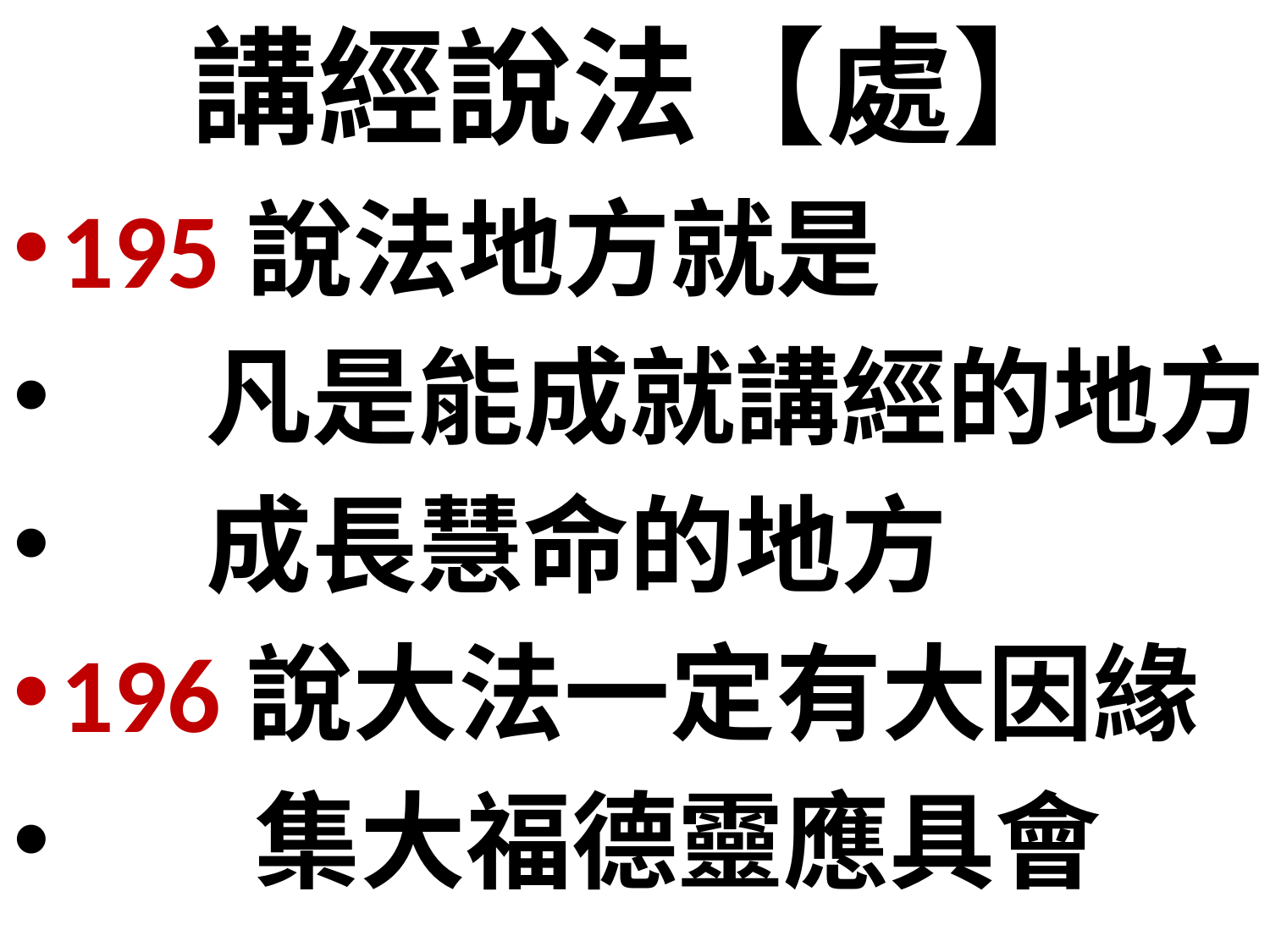

# 講經說法【處】
195說法地方就是
     凡是能成就講經的地方
     成長慧命的地方
196說大法一定有大因緣
       集大福德靈應具會